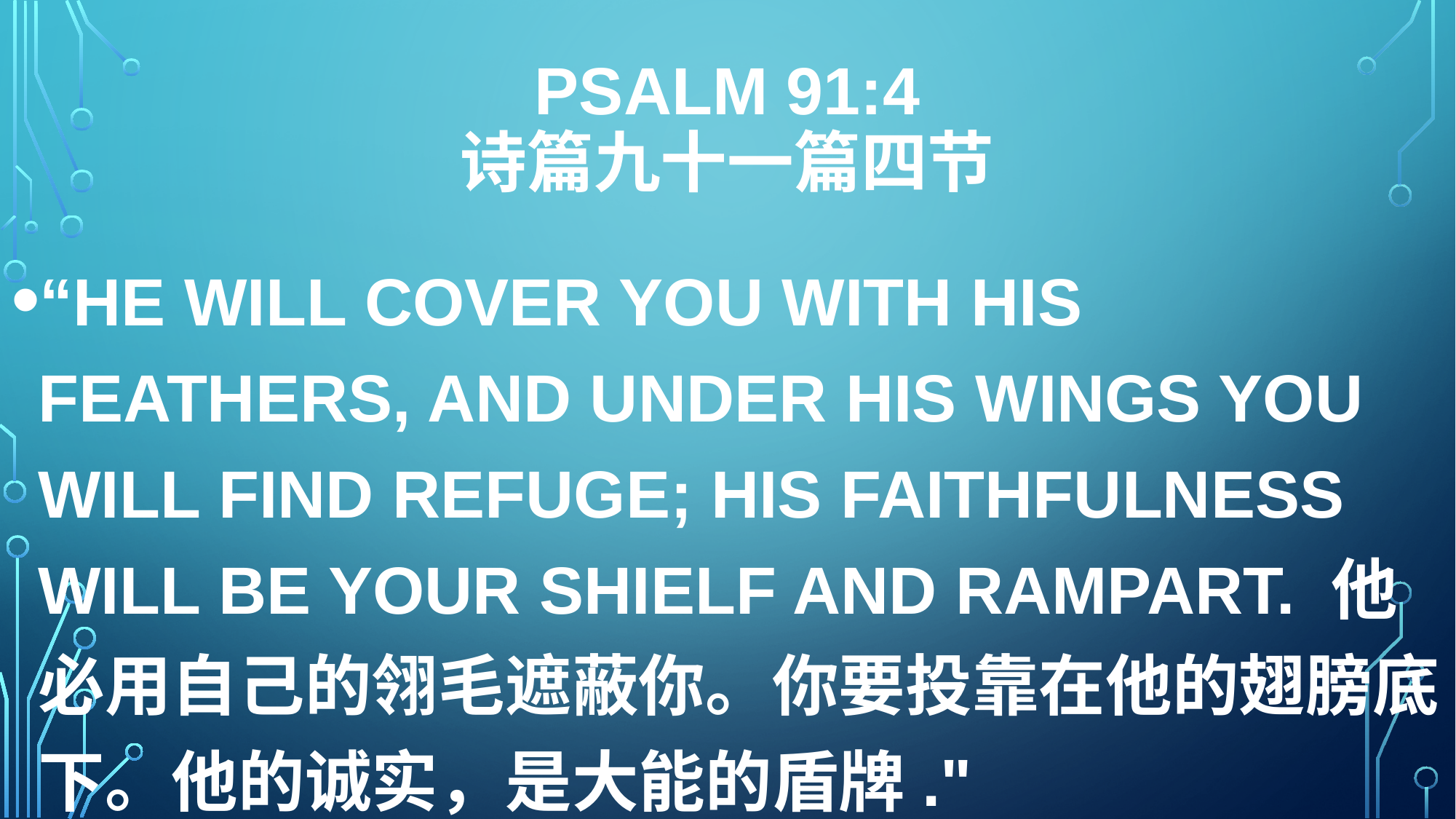

# PSALM 91:4 诗篇九十一篇四节
“HE WILL COVER YOU WITH HIS FEATHERS, AND UNDER HIS WINGS YOU WILL FIND REFUGE; HIS FAITHFULNESS WILL BE YOUR SHIELF AND RAMPART. 他必用自己的翎毛遮蔽你。你要投靠在他的翅膀底下。他的诚实，是大能的盾牌."